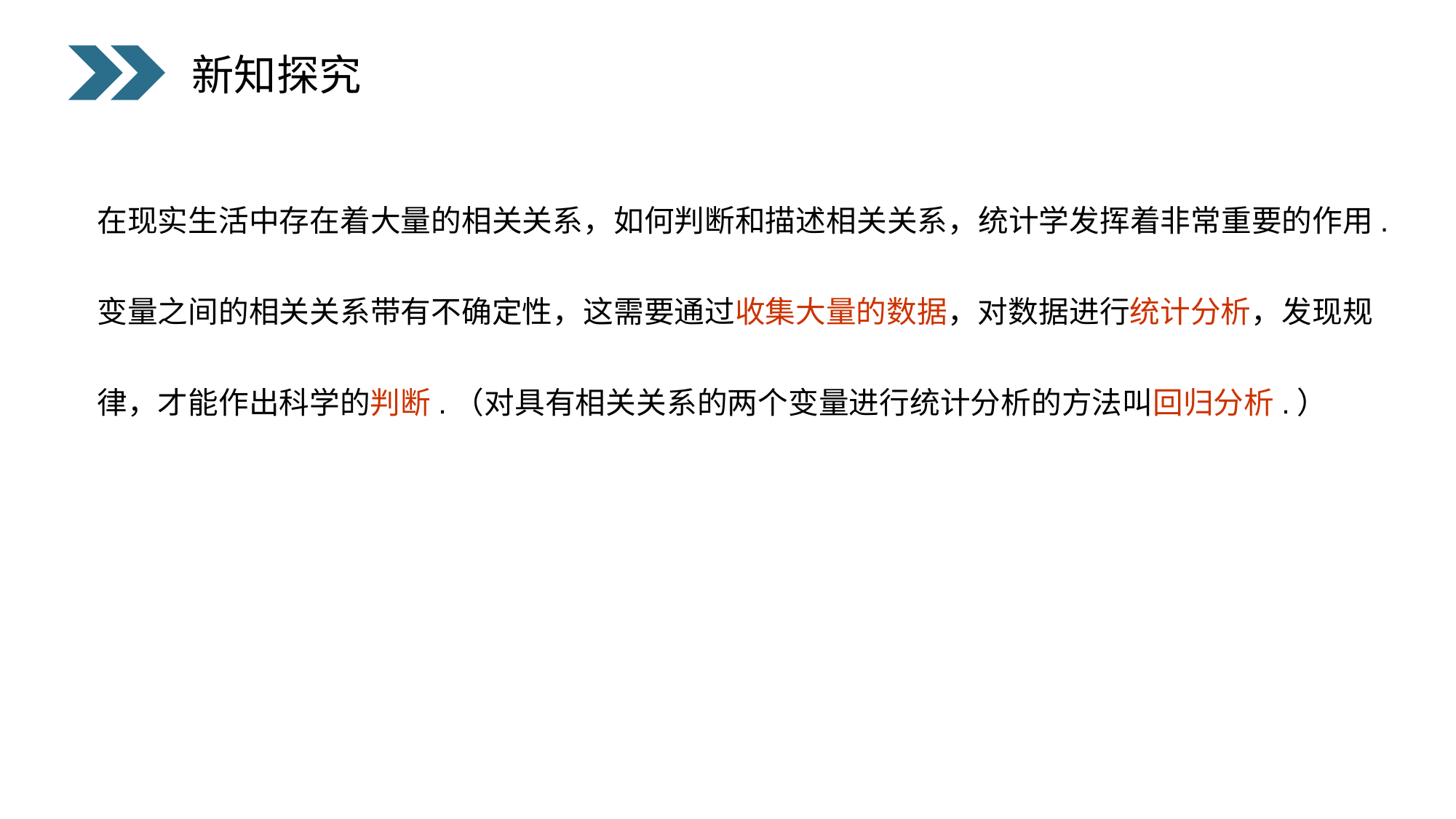

新知探究
在现实生活中存在着大量的相关关系，如何判断和描述相关关系，统计学发挥着非常重要的作用.变量之间的相关关系带有不确定性，这需要通过收集大量的数据，对数据进行统计分析，发现规律，才能作出科学的判断.（对具有相关关系的两个变量进行统计分析的方法叫回归分析.）